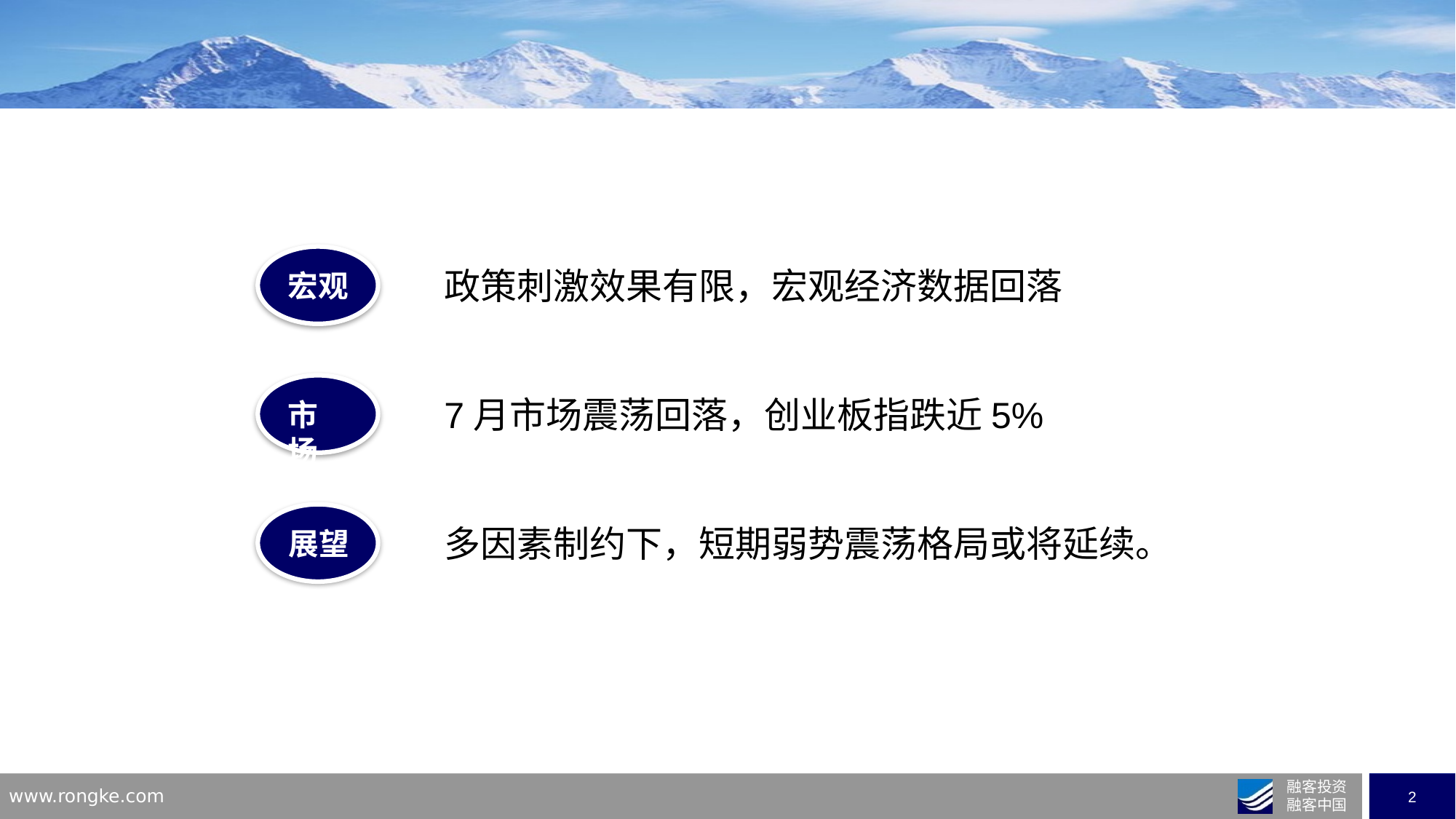

政策刺激效果有限，宏观经济数据回落
宏观

7月市场震荡回落，创业板指跌近5%
市场

多因素制约下，短期弱势震荡格局或将延续。
展望